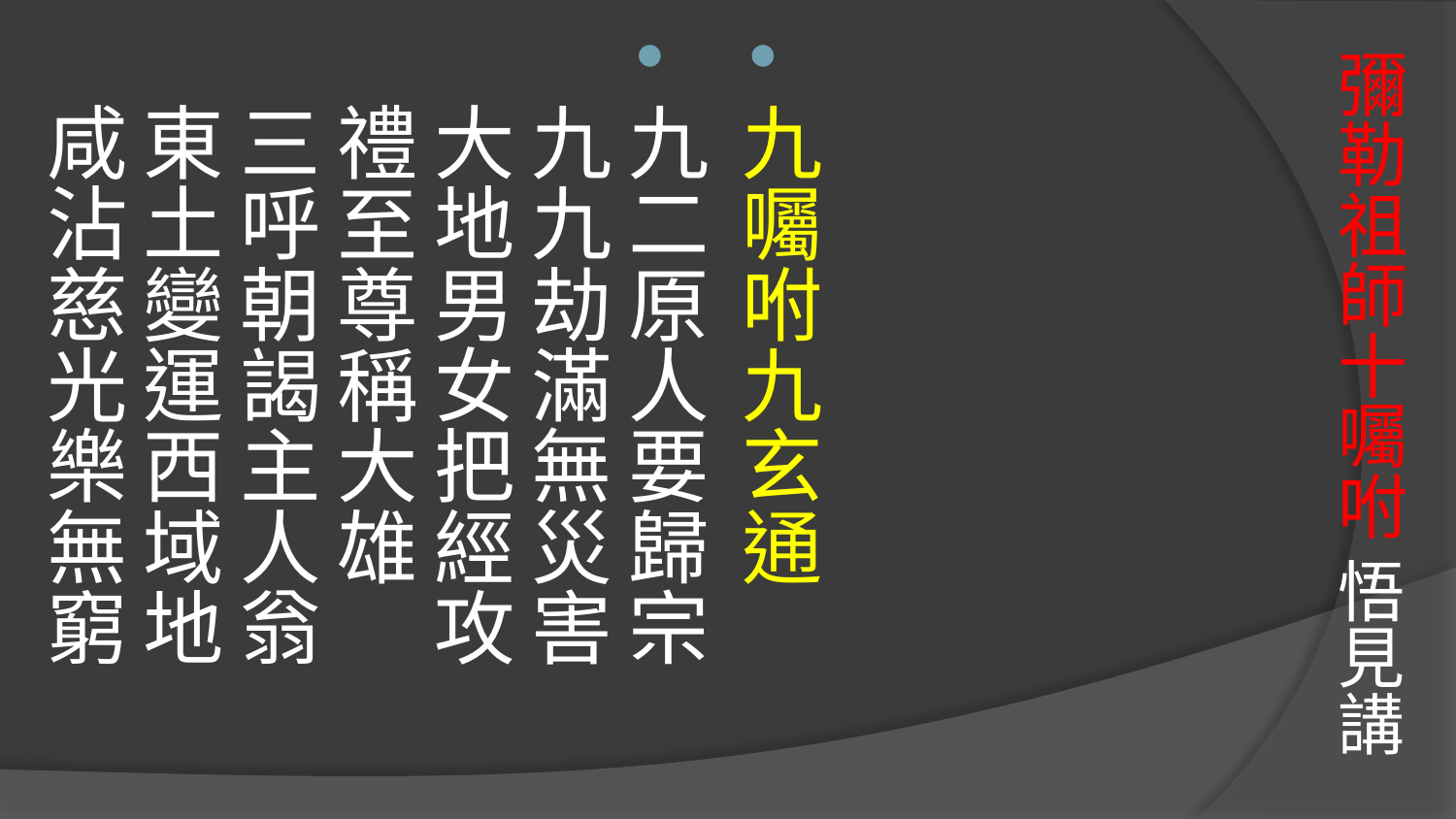

# 彌勒祖師十囑咐 悟見講
九囑咐九玄通
九二原人要歸宗　
九九劫滿無災害
大地男女把經攻 
禮至尊稱大雄　
三呼朝謁主人翁
東土變運西域地　
咸沾慈光樂無窮